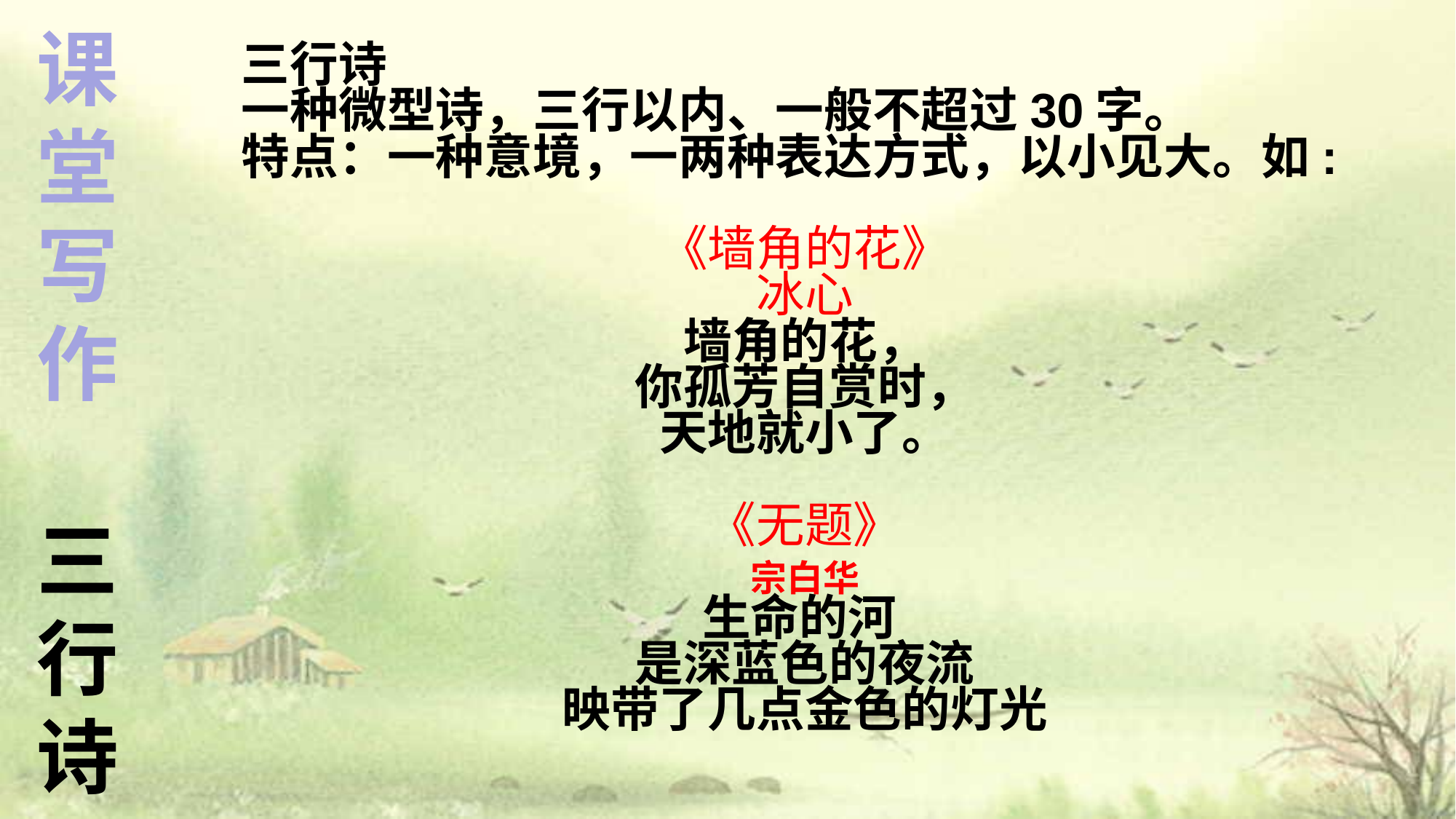

课
堂
写
作

三
行
诗

三行诗
一种微型诗，三行以内、一般不超过30字。
特点：一种意境，一两种表达方式，以小见大。如:

《墙角的花》
冰心
墙角的花，
你孤芳自赏时，
天地就小了。

《无题》
宗白华
生命的河
是深蓝色的夜流
映带了几点金色的灯光